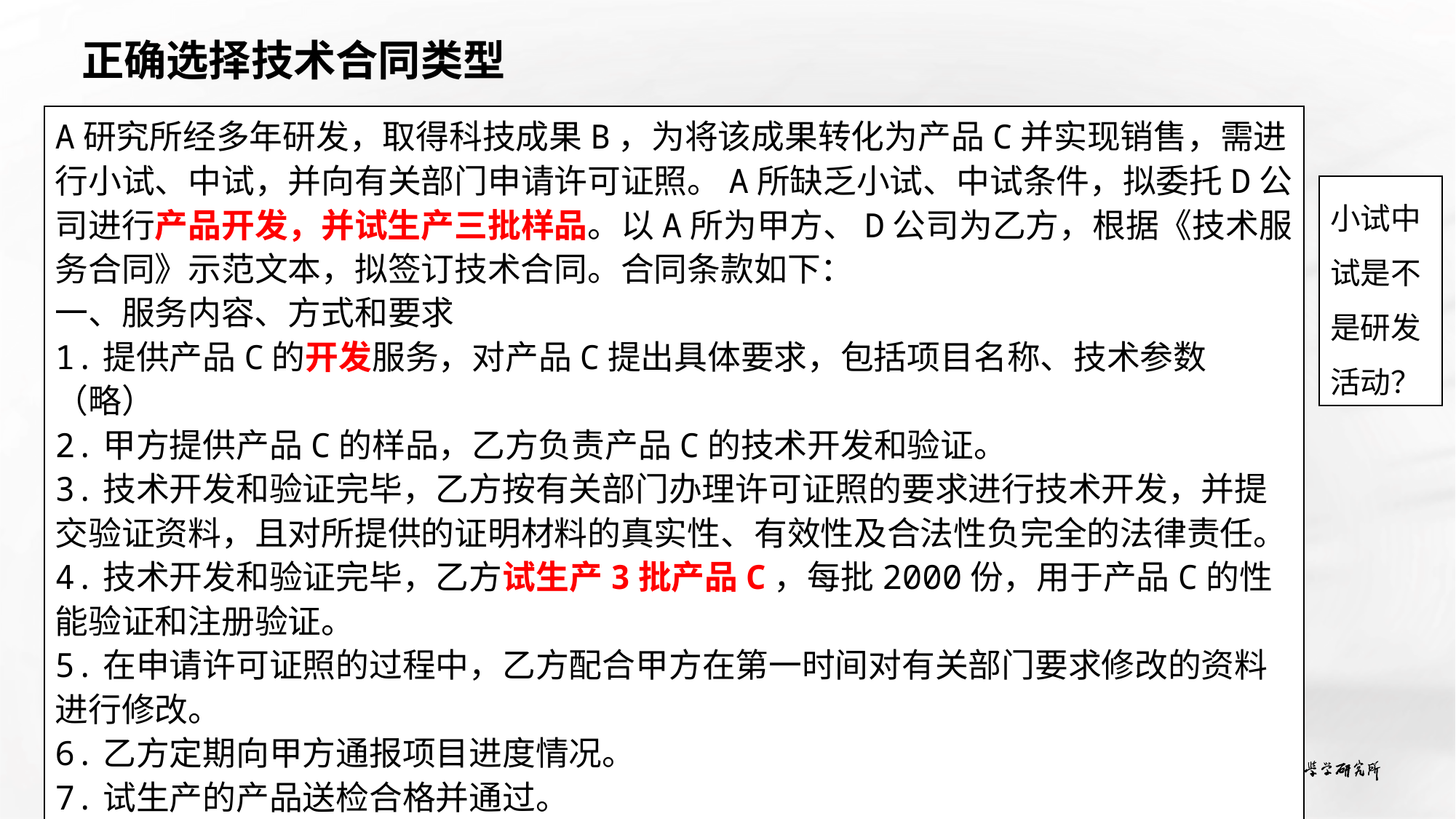

正确选择技术合同类型
A研究所经多年研发，取得科技成果B，为将该成果转化为产品C并实现销售，需进行小试、中试，并向有关部门申请许可证照。A所缺乏小试、中试条件，拟委托D公司进行产品开发，并试生产三批样品。以A所为甲方、D公司为乙方，根据《技术服务合同》示范文本，拟签订技术合同。合同条款如下：
一、服务内容、方式和要求
1.提供产品C的开发服务，对产品C提出具体要求，包括项目名称、技术参数（略）
2.甲方提供产品C的样品，乙方负责产品C的技术开发和验证。
3.技术开发和验证完毕，乙方按有关部门办理许可证照的要求进行技术开发，并提交验证资料，且对所提供的证明材料的真实性、有效性及合法性负完全的法律责任。
4.技术开发和验证完毕，乙方试生产3批产品C，每批2000份，用于产品C的性能验证和注册验证。
5.在申请许可证照的过程中，乙方配合甲方在第一时间对有关部门要求修改的资料进行修改。
6.乙方定期向甲方通报项目进度情况。
7.试生产的产品送检合格并通过。
小试中试是不是研发活动？